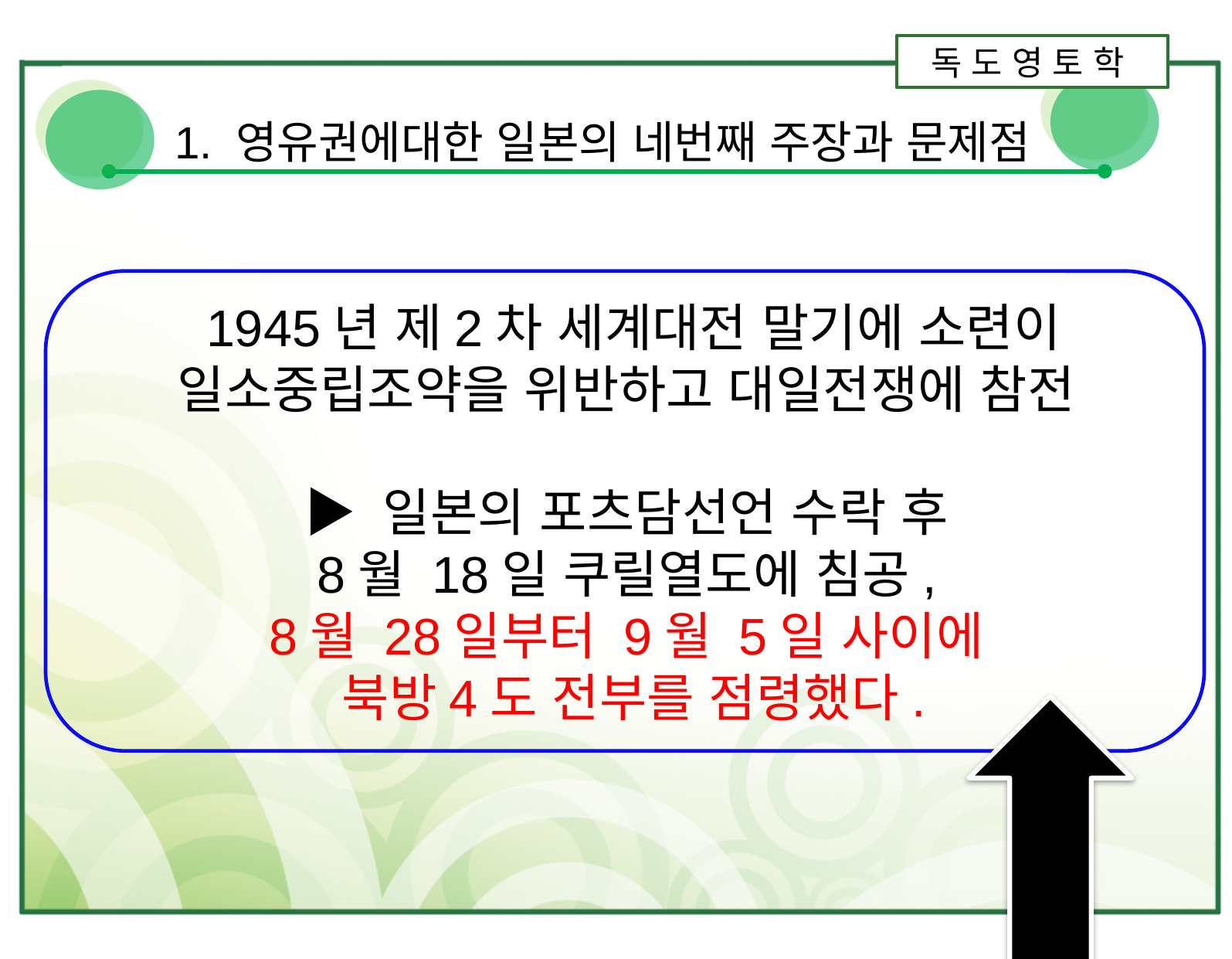

독 도 영 토 학

1. 영유권에대한 일본의 네번째 주장과 문제점

1945년 제2차 세계대전 말기에 소련이 일소중립조약을 위반하고 대일전쟁에 참전

▶ 일본의 포츠담선언 수락 후
8월 18일 쿠릴열도에 침공,
8월 28일부터 9월 5일 사이에
북방4도 전부를 점령했다.